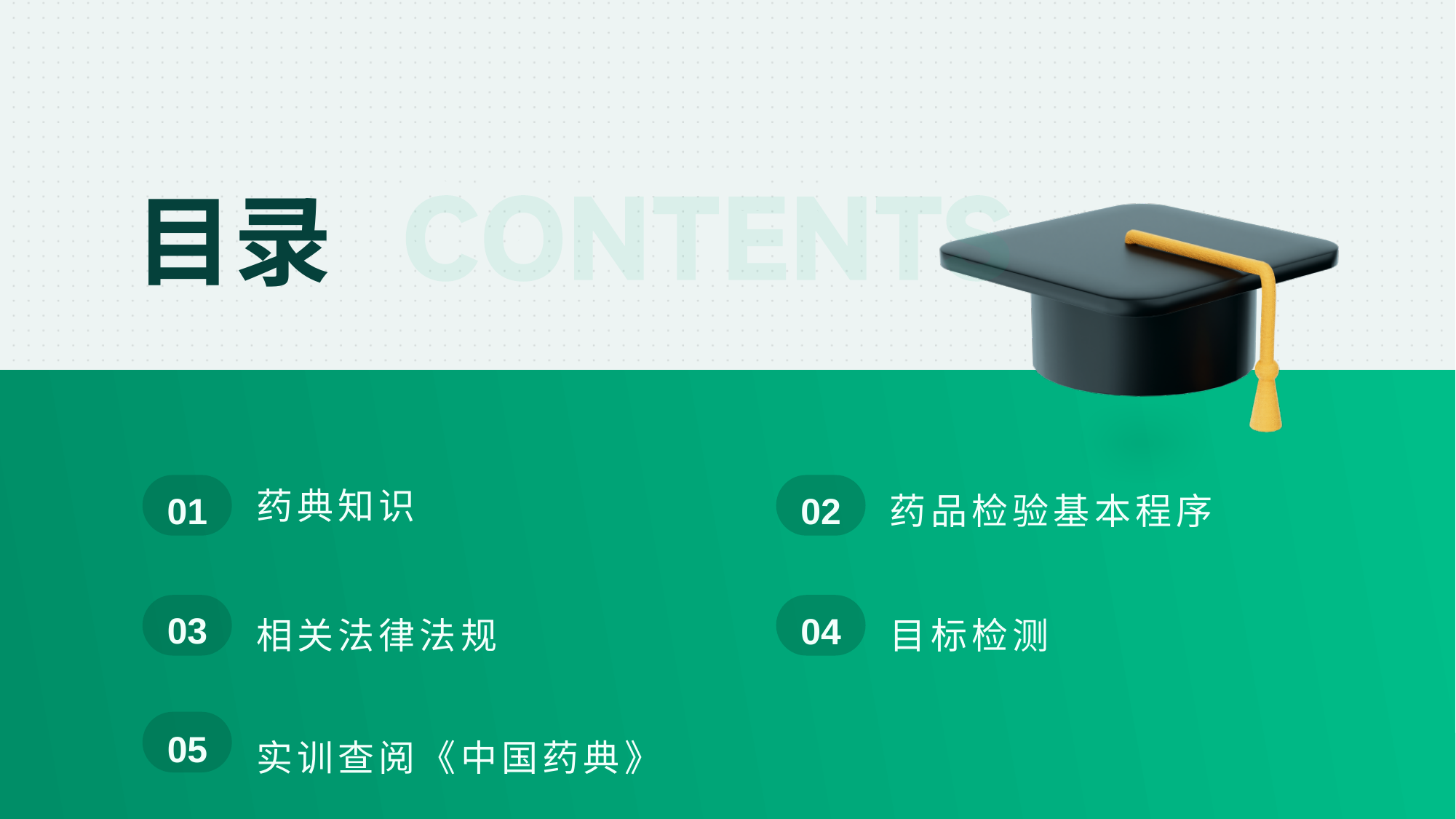

目录
药品检验基本程序
药典知识
01
02
目标检测
相关法律法规
03
04
实训查阅《中国药典》
05